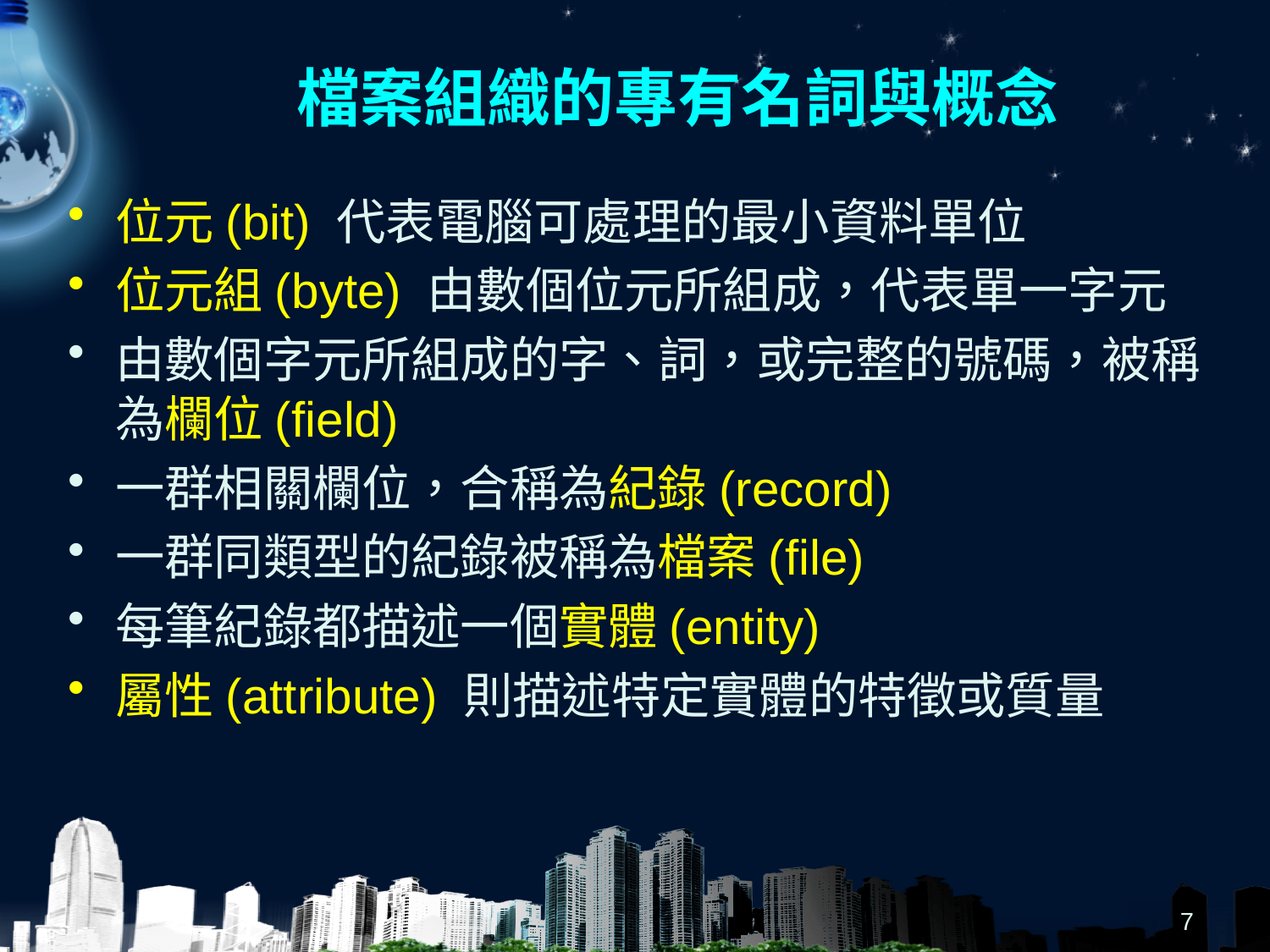

# 檔案組織的專有名詞與概念
位元(bit) 代表電腦可處理的最小資料單位
位元組(byte) 由數個位元所組成，代表單一字元
由數個字元所組成的字、詞，或完整的號碼，被稱為欄位(field)
一群相關欄位，合稱為紀錄(record)
一群同類型的紀錄被稱為檔案(file)
每筆紀錄都描述一個實體(entity)
屬性(attribute) 則描述特定實體的特徵或質量
7